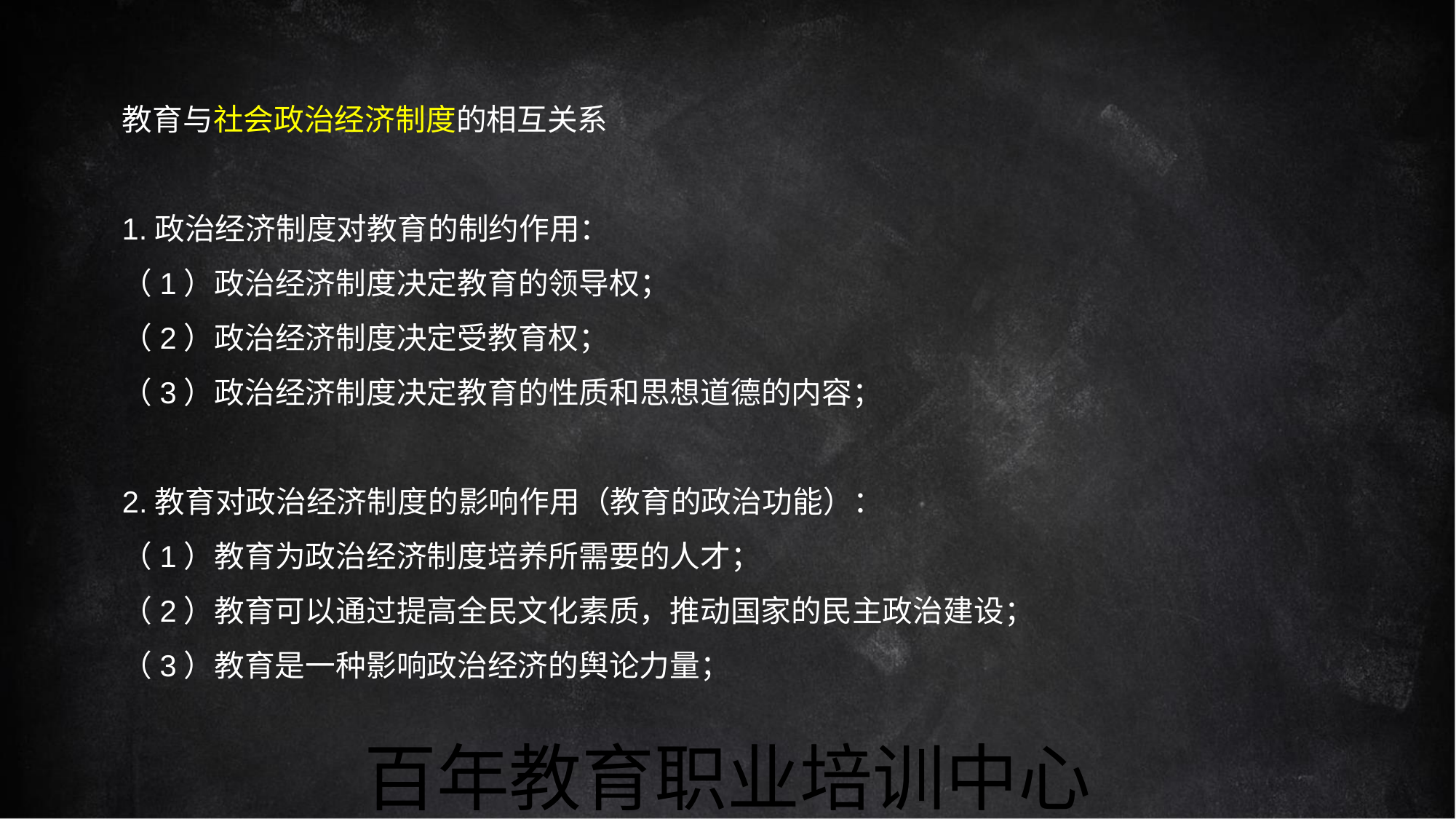

教育与社会政治经济制度的相互关系
1.政治经济制度对教育的制约作用：
（1）政治经济制度决定教育的领导权；
（2）政治经济制度决定受教育权；
（3）政治经济制度决定教育的性质和思想道德的内容；
2.教育对政治经济制度的影响作用（教育的政治功能）：
（1）教育为政治经济制度培养所需要的人才；
（2）教育可以通过提高全民文化素质，推动国家的民主政治建设；
（3）教育是一种影响政治经济的舆论力量；
百年教育职业培训中心